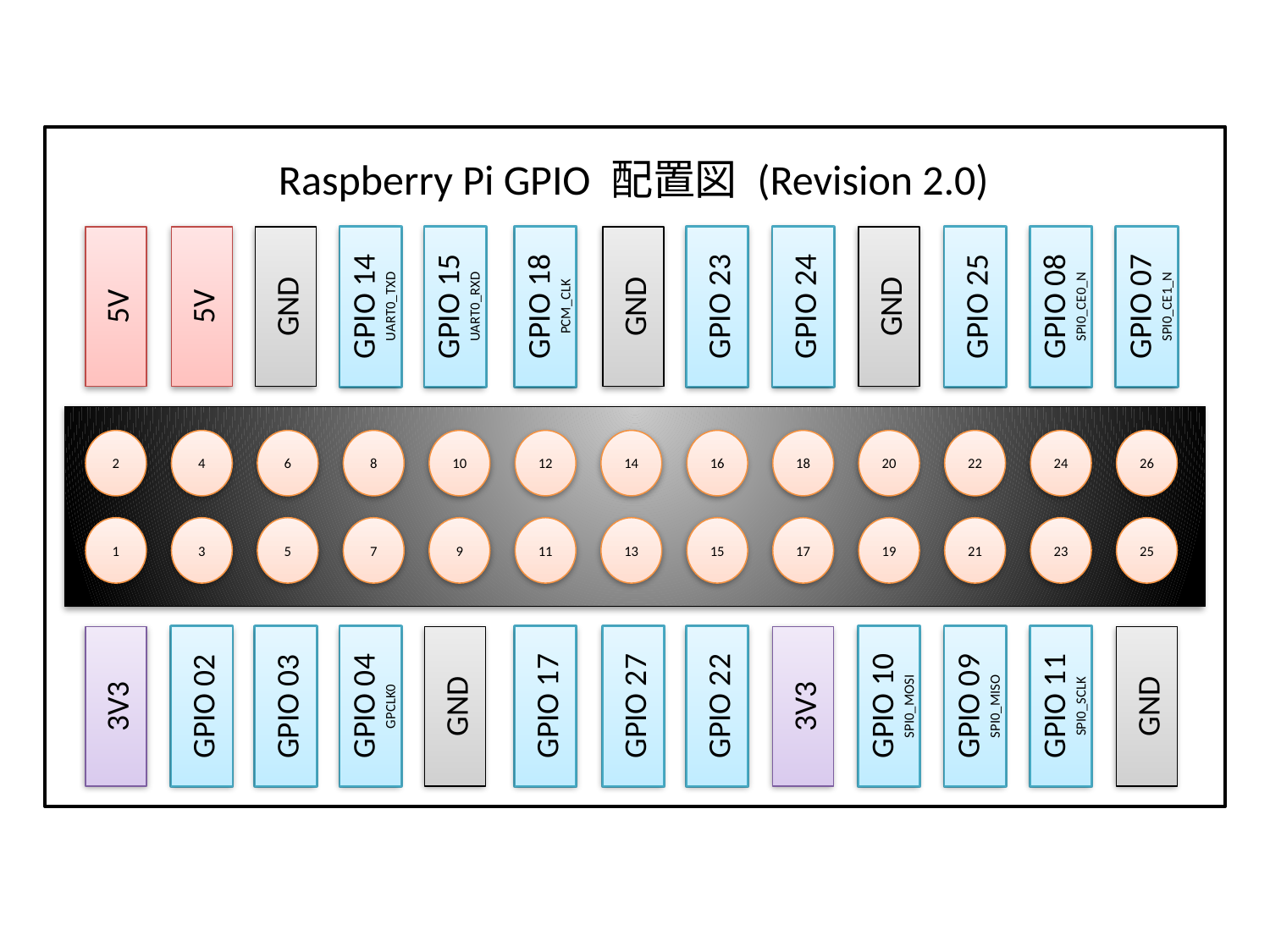

Raspberry Pi GPIO 配置図 (Revision 2.0)
5V
5V
GND
GPIO 14
UART0_TXD
GPIO 14
UART0_TXD
GPIO 15
UART0_RXD
GPIO 15
UART0_RXD
GPIO 18
PCM_CLK
GPIO 18
PCM_CLK
GND
GPIO 23
GPIO 23
GPIO 24
GPIO 24
GND
GPIO 25
GPIO 25
GPIO 08
SPI0_CE0_N
GPIO 08
SPI0_CE0_N
GPIO 07
SPI0_CE1_N
GPIO 07
SPI0_CE1_N

2
4
6
8
10
12
14
16
18
20
22
24
26
1
3
5
7
9
11
13
15
17
19
21
23
25
3V3
GPIO 02
GPIO 02
GPIO 03
GPIO 03
GPIO 04
GPCLK0
GPIO 04
GPCLK0
GND
GPIO 17
GPIO 17
GPIO 27
GPIO 27
GPIO 22
GPIO 22
3V3
GPIO 10
SPI0_MOSI
GPIO 10
SPI0_MOSI
GPIO 09
SPI0_MISO
GPIO 09
SPI0_MISO
GPIO 11
SPI0_SCLK
GPIO 11
SPI0_SCLK
GND